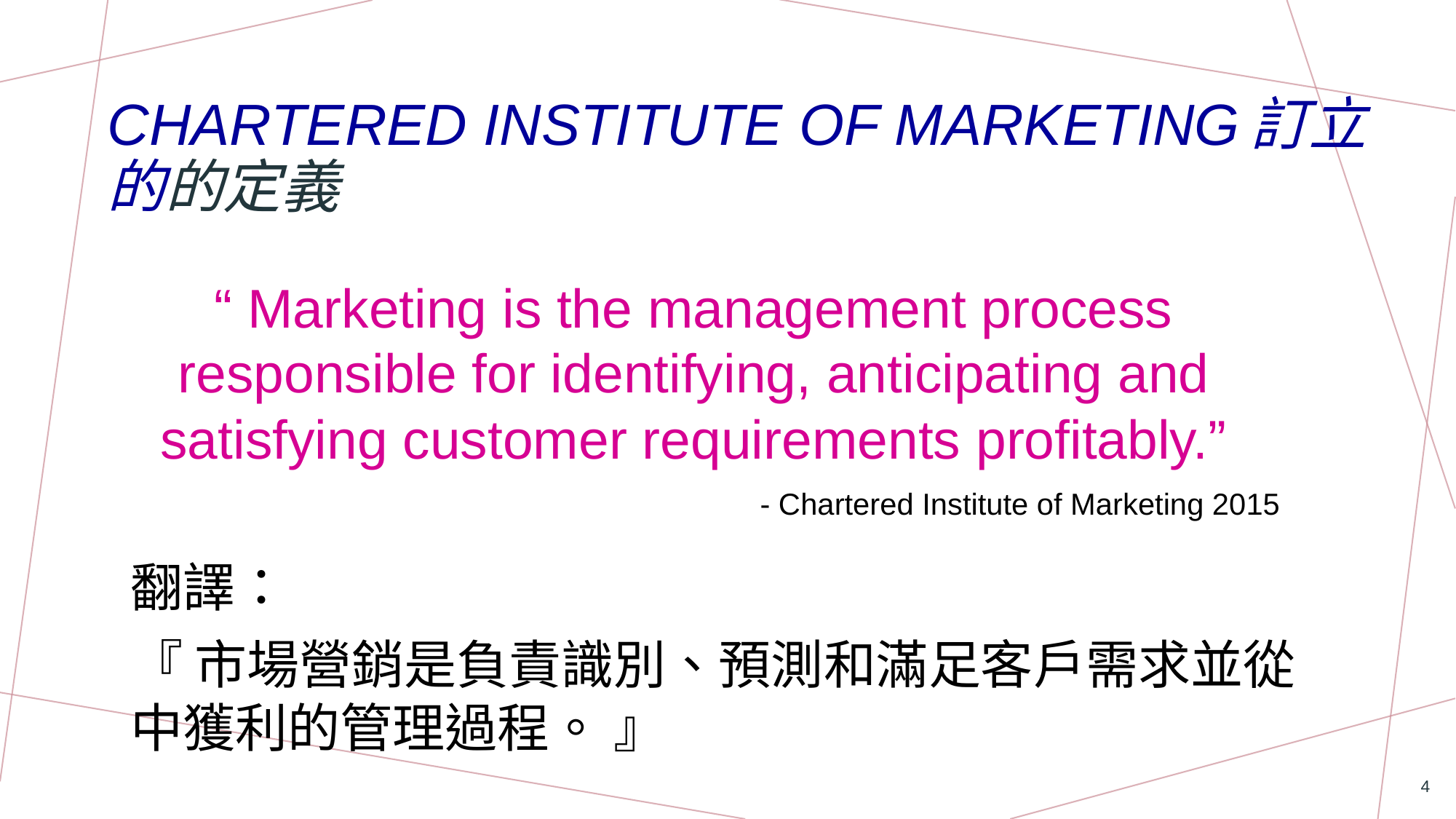

# Chartered Institute of Marketing訂立的的定義
“ Marketing is the management process responsible for identifying, anticipating and satisfying customer requirements profitably.”
- Chartered Institute of Marketing 2015
翻譯：
『 市場營銷是負責識別、預測和滿足客戶需求並從中獲利的管理過程。 』
4